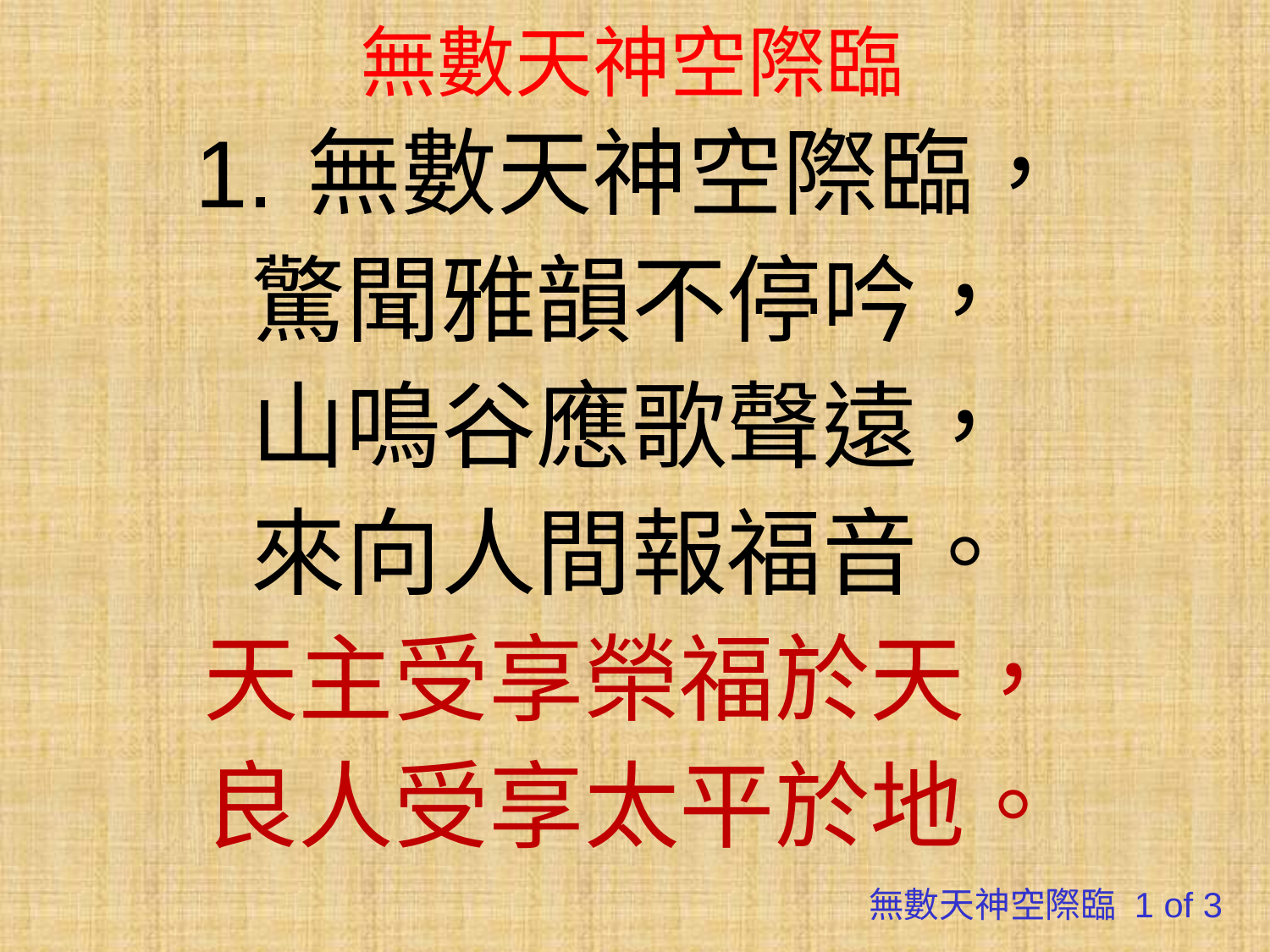

# 無數天神空際臨
無數天神空際臨，
驚聞雅韻不停吟，
山鳴谷應歌聲遠，
來向人間報福音。
天主受享榮福於天，
良人受享太平於地。
無數天神空際臨 1 of 3